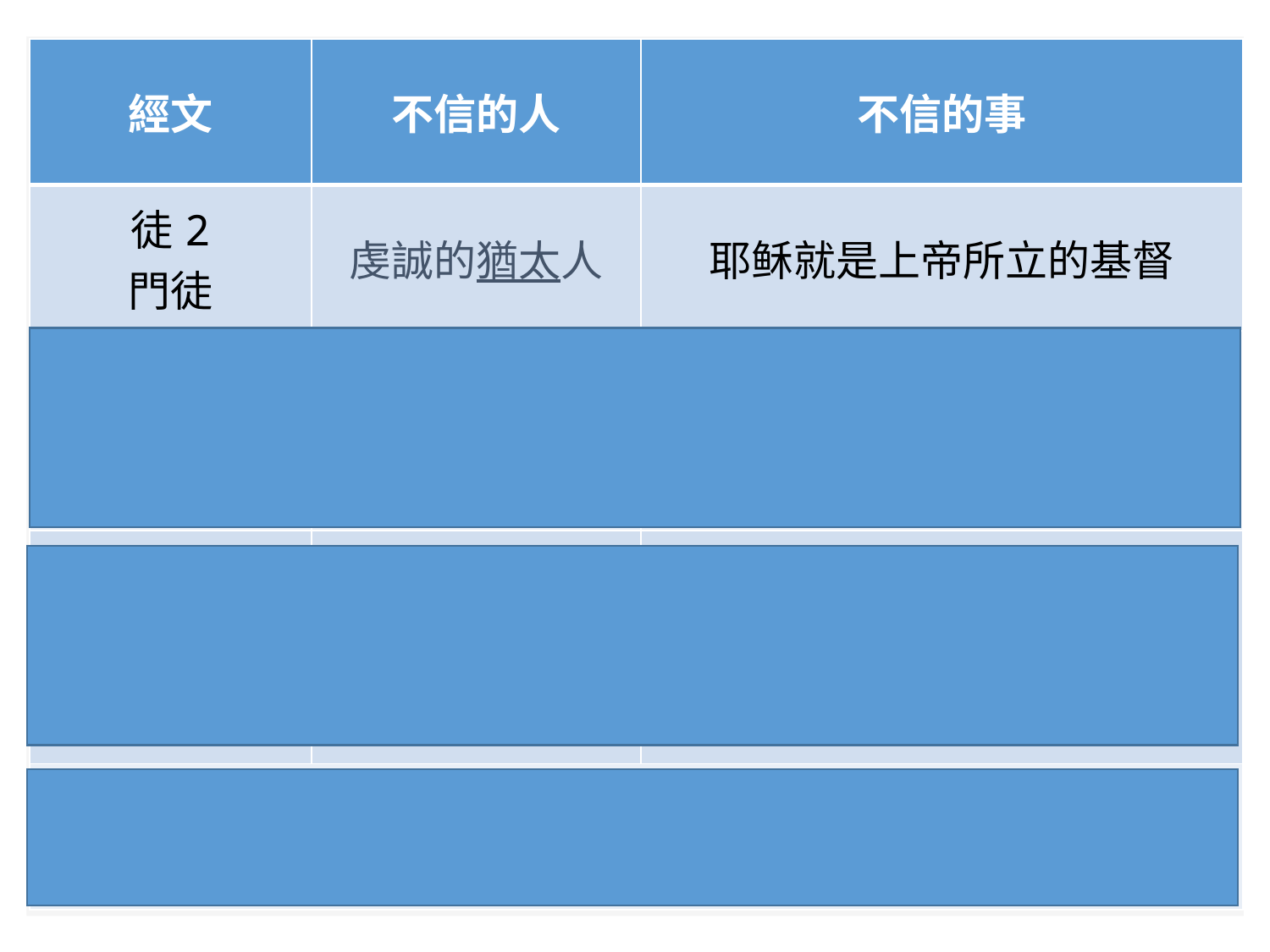

| 經文 | 不信的人 | 不信的事 |
| --- | --- | --- |
| 徒2 門徒 | 虔誠的猶太人 | 耶稣就是上帝所立的基督 |
| 徒10 哥尼流及亲属密友 | 奉割禮、和彼得同來的信徒 | 基督的救恩竟会惠及外邦人 |
| 徒19 约翰的门徒 | 约翰的门徒 | 要奉耶稣的名受洗，就有圣灵与他们同在,才能得上帝悦纳 |
| 这样看来，说方言不是为信的人作证据，乃是为不信的人。 |  |  |
#